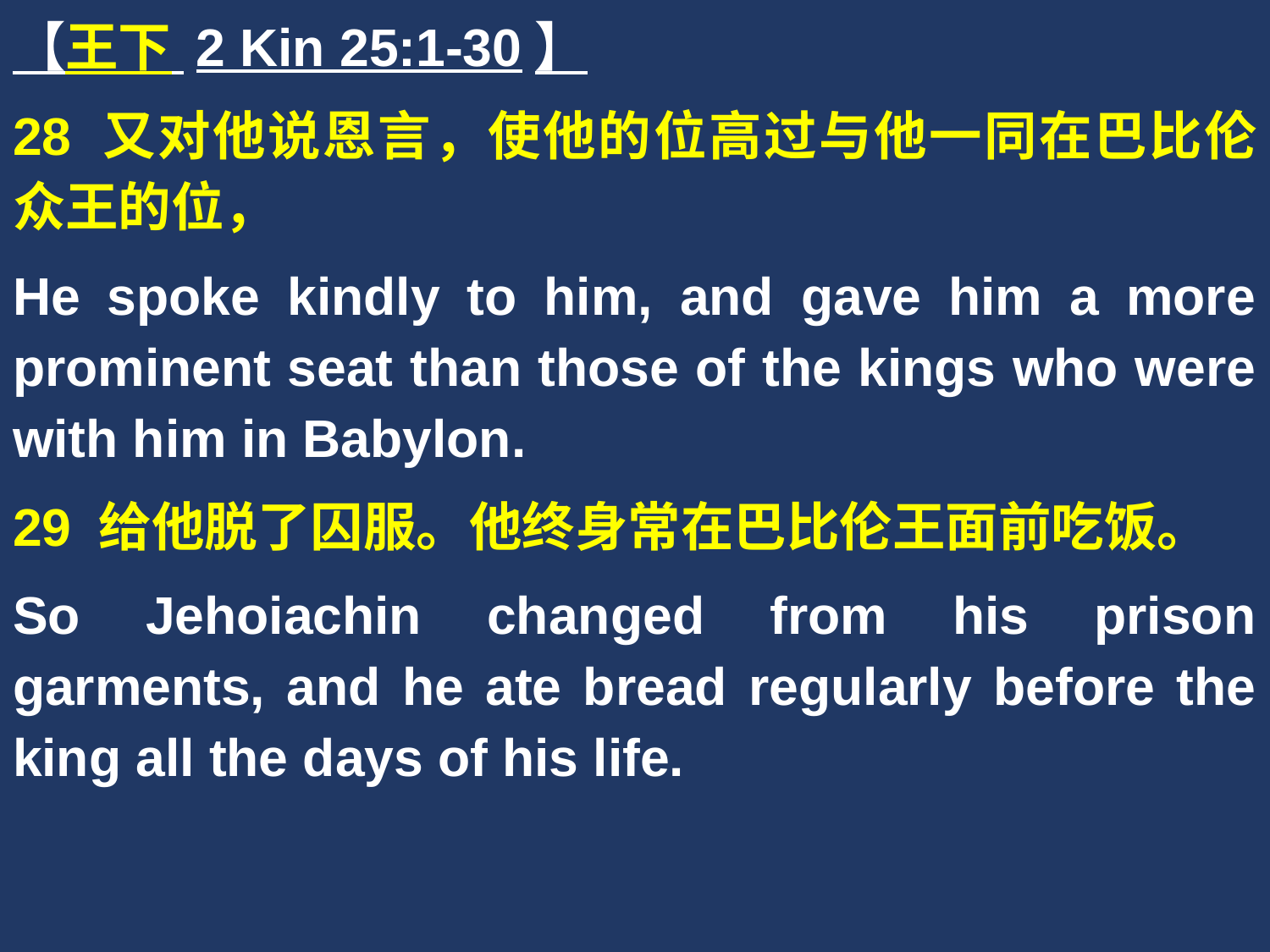

【王下 2 Kin 25:1-30】
28 又对他说恩言，使他的位高过与他一同在巴比伦众王的位，
He spoke kindly to him, and gave him a more prominent seat than those of the kings who were with him in Babylon.
29 给他脱了囚服。他终身常在巴比伦王面前吃饭。
So Jehoiachin changed from his prison garments, and he ate bread regularly before the king all the days of his life.